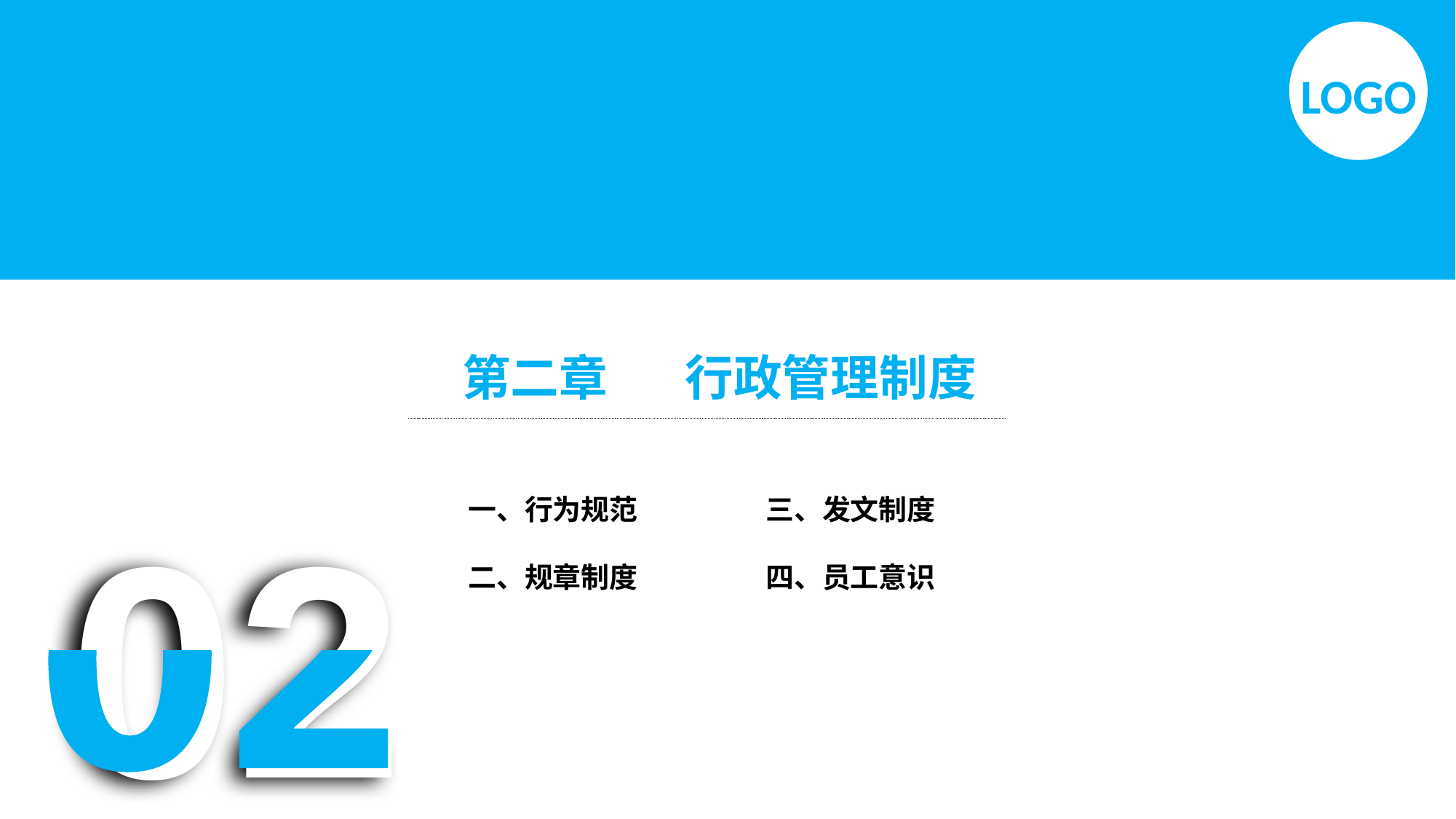

延迟符

LOGO
第二章       行政管理制度
一、行为规范
二、规章制度
三、发文制度
四、员工意识
02